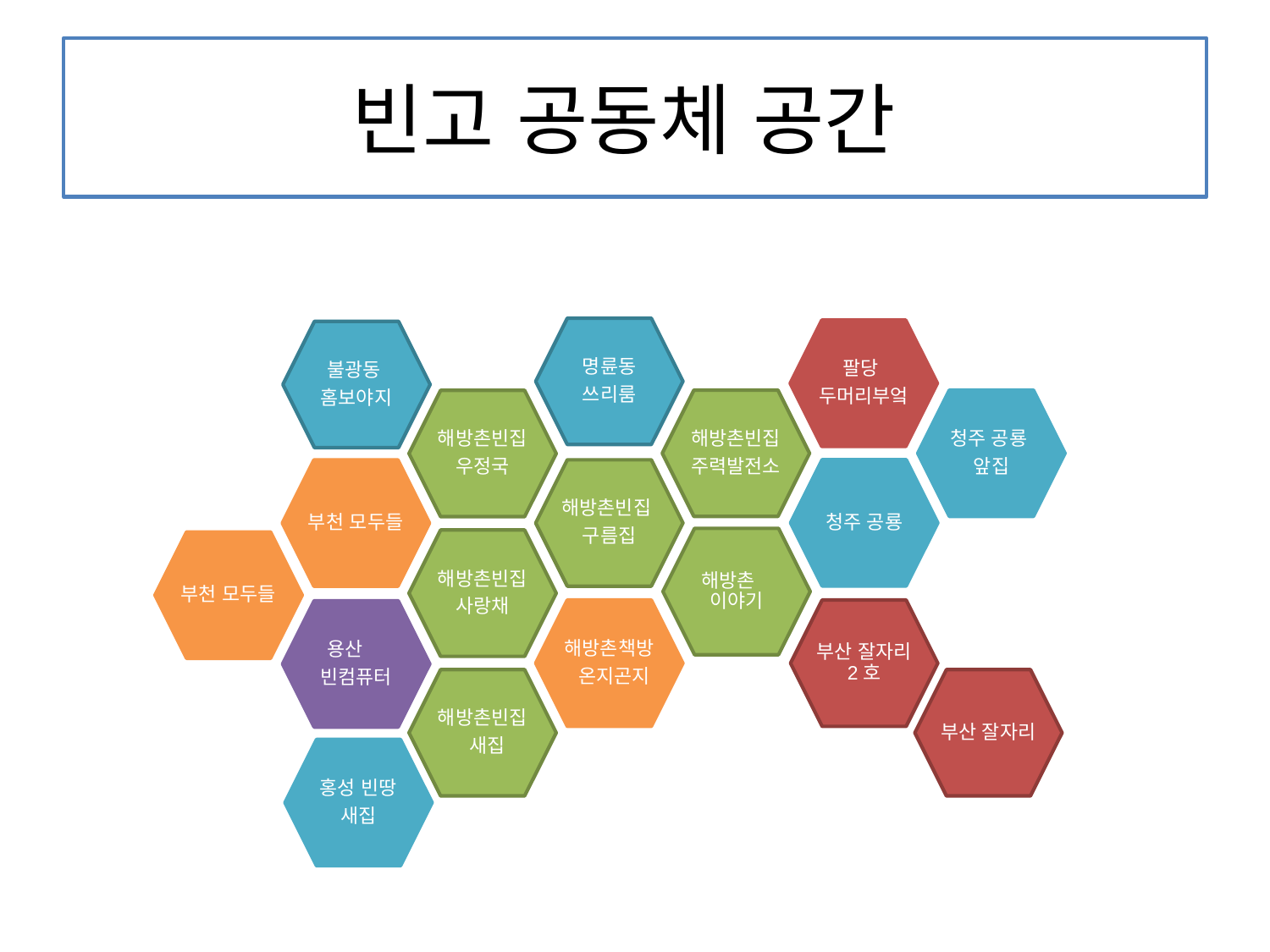

# 빈고 공동체 공간
명륜동
쓰리룸
팔당
두머리부엌
불광동
홈보야지
청주 공룡
앞집
해방촌빈집
주력발전소
해방촌빈집
우정국
청주 공룡
해방촌빈집
구름집
부천 모두들
해방촌    이야기
해방촌빈집
사랑채
부천 모두들
해방촌책방
 온지곤지
부산 잘자리 2호
용산
빈컴퓨터
해방촌빈집
 새집
부산 잘자리
홍성 빈땅
새집